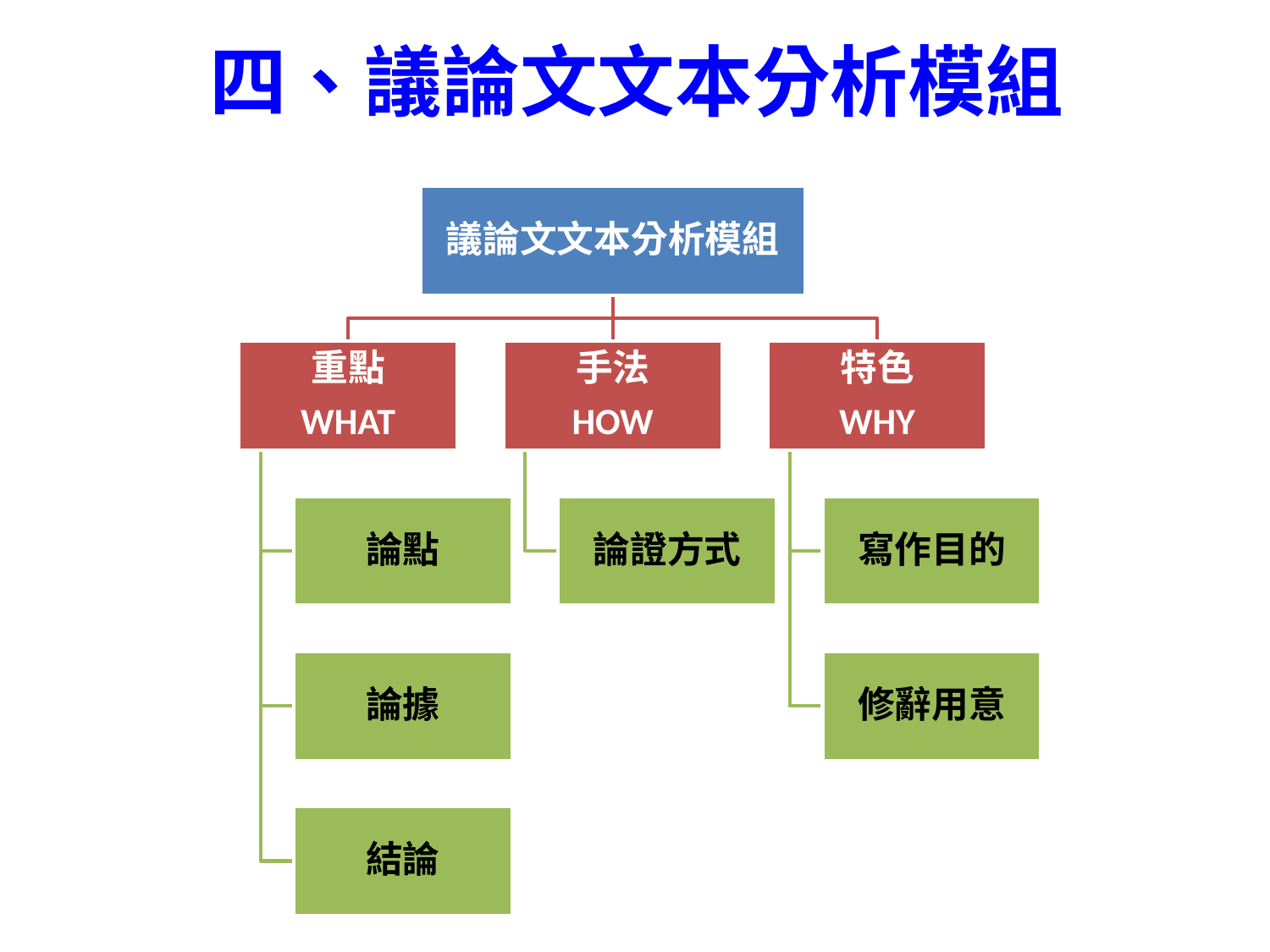

# 四、議論文文本分析模組
議論文文本分析模組
重點
WHAT
論點
論據
結論
手法
HOW
論證方式
特色
WHY
寫作目的
修辭用意